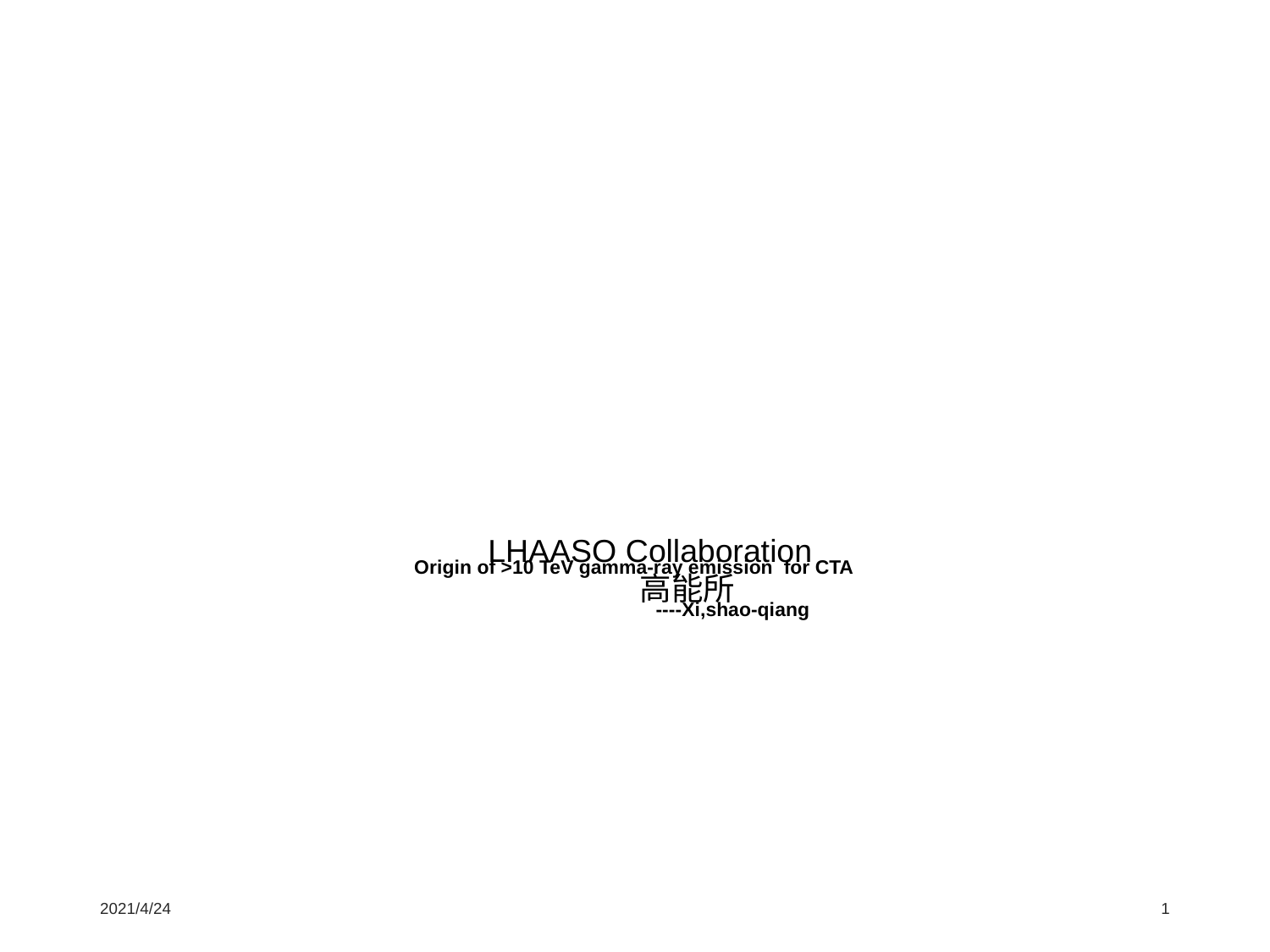

# Origin of >10 TeV gamma-ray emission  for CTA ----Xi,shao-qiang
LHAASO Collaboration
                    高能所
2021/4/24
1